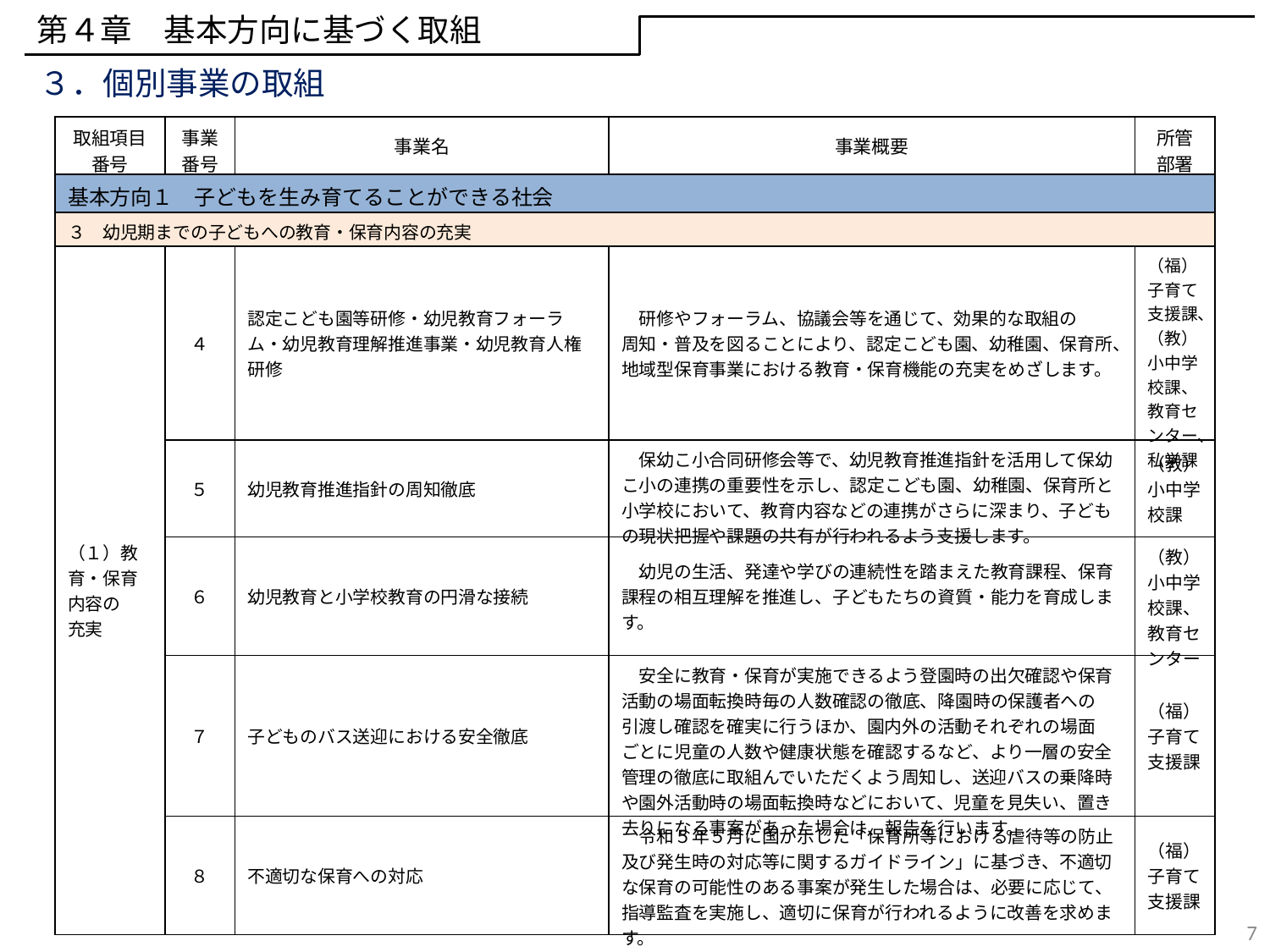

第４章　基本方向に基づく取組
３．個別事業の取組
| 取組項目 番号 | 事業 番号 | 事業名 | 事業概要 | 所管 部署 |
| --- | --- | --- | --- | --- |
| 基本方向１　子どもを生み育てることができる社会 |  |  |  |  |
| ３　幼児期までの子どもへの教育・保育内容の充実 |  |  |  |  |
| （１）教育・保育内容の 充実 | ４ | 認定こども園等研修・幼児教育フォーラム・幼児教育理解推進事業・幼児教育人権研修 | 研修やフォーラム、協議会等を通じて、効果的な取組の 周知・普及を図ることにより、認定こども園、幼稚園、保育所、地域型保育事業における教育・保育機能の充実をめざします。 | （福）子育て支援課、 （教）小中学校課、 教育センター、 私学課 |
| （１）教育・保育内容の 充実 | ５ | 幼児教育推進指針の周知徹底 | 保幼こ小合同研修会等で、幼児教育推進指針を活用して保幼こ小の連携の重要性を示し、認定こども園、幼稚園、保育所と小学校において、教育内容などの連携がさらに深まり、子どもの現状把握や課題の共有が行われるよう支援します。 | （教）小中学校課 |
|  | ６ | 幼児教育と小学校教育の円滑な接続 | 幼児の生活、発達や学びの連続性を踏まえた教育課程、保育課程の相互理解を推進し、子どもたちの資質・能力を育成します。 | （教）小中学校課、 教育センター |
| （１）教育・保育内容の 充実 | ７ | 子どものバス送迎における安全徹底 | 安全に教育・保育が実施できるよう登園時の出欠確認や保育活動の場面転換時毎の人数確認の徹底、降園時の保護者への 引渡し確認を確実に行うほか、園内外の活動それぞれの場面 ごとに児童の人数や健康状態を確認するなど、より一層の安全管理の徹底に取組んでいただくよう周知し、送迎バスの乗降時や園外活動時の場面転換時などにおいて、児童を見失い、置き去りになる事案があった場合は、報告を行います。 | （福）子育て支援課 |
|  | ８ | 不適切な保育への対応 | 令和５年５月に国が示した「保育所等における虐待等の防止及び発生時の対応等に関するガイドライン」に基づき、不適切な保育の可能性のある事案が発生した場合は、必要に応じて、指導監査を実施し、適切に保育が行われるように改善を求めます。 | （福）子育て支援課 |
7